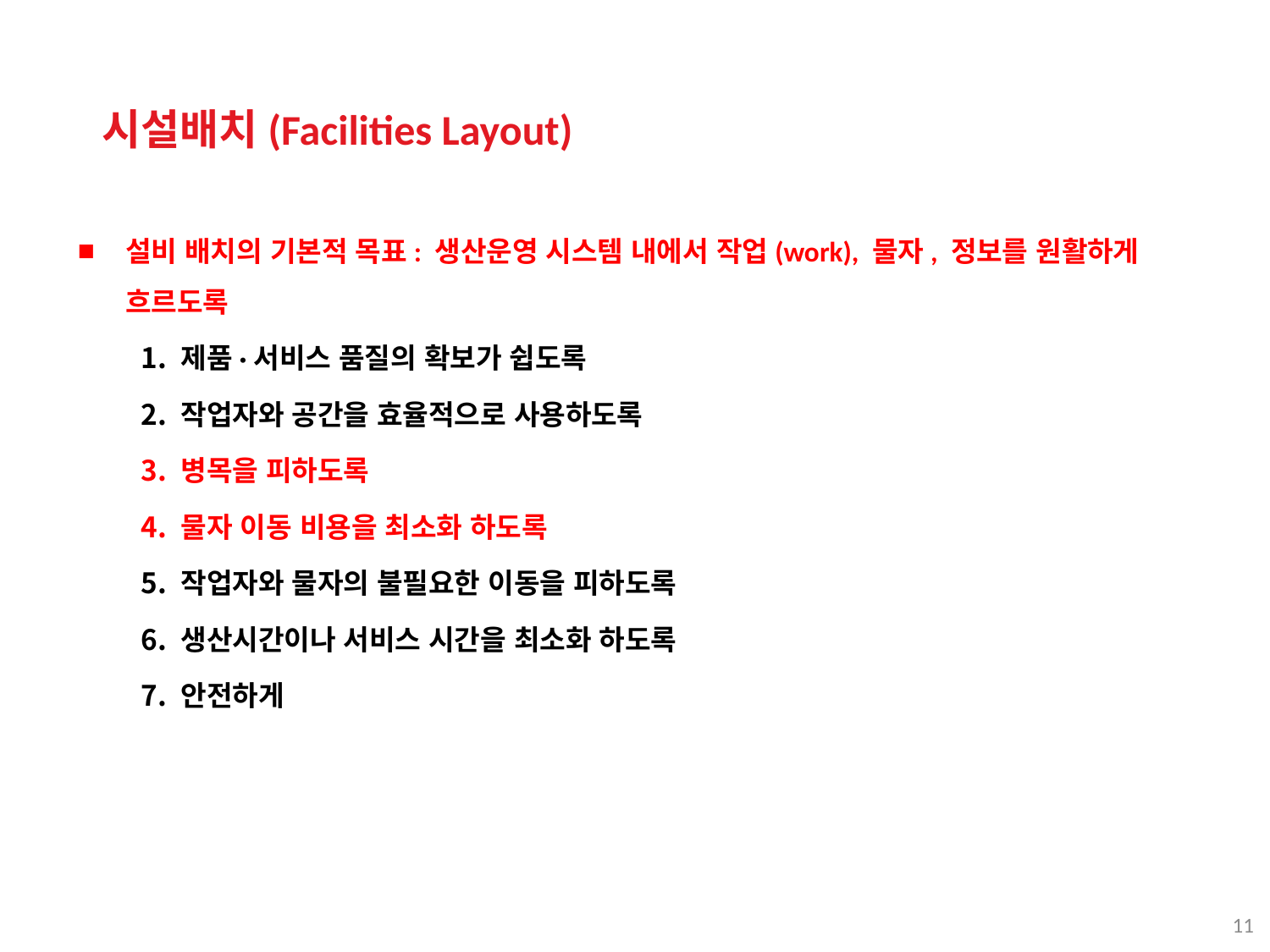

시설배치(Facilities Layout)
설비 배치의 기본적 목표: 생산운영 시스템 내에서 작업(work), 물자, 정보를 원활하게 흐르도록
제품·서비스 품질의 확보가 쉽도록
작업자와 공간을 효율적으로 사용하도록
병목을 피하도록
물자 이동 비용을 최소화 하도록
작업자와 물자의 불필요한 이동을 피하도록
생산시간이나 서비스 시간을 최소화 하도록
안전하게

11